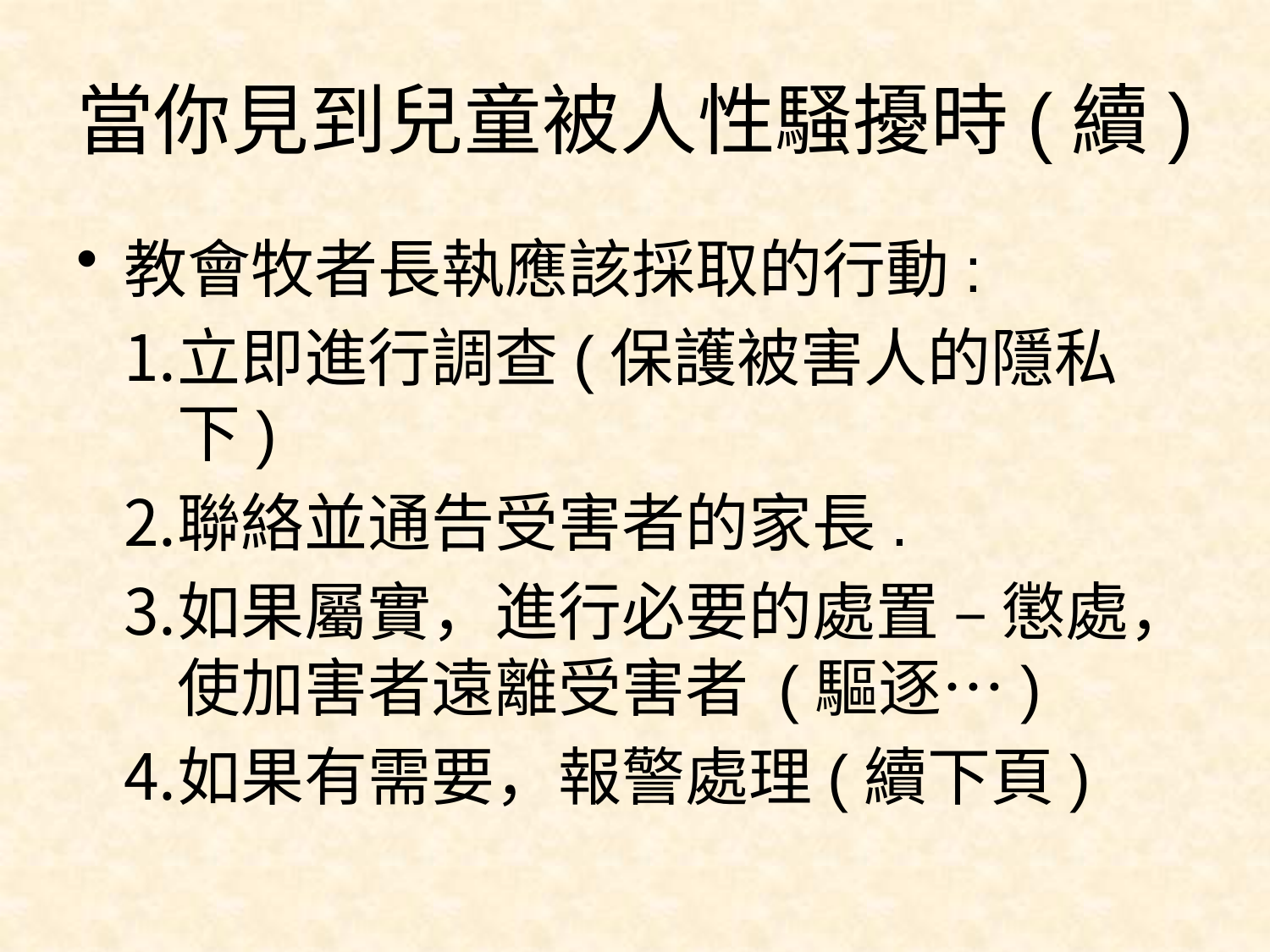

# 當你見到兒童被人性騷擾時(續)
教會牧者長執應該採取的行動:
立即進行調查(保護被害人的隱私下)
聯絡並通告受害者的家長.
如果屬實，進行必要的處置 – 懲處，使加害者遠離受害者 (驅逐…)
如果有需要，報警處理(續下頁)